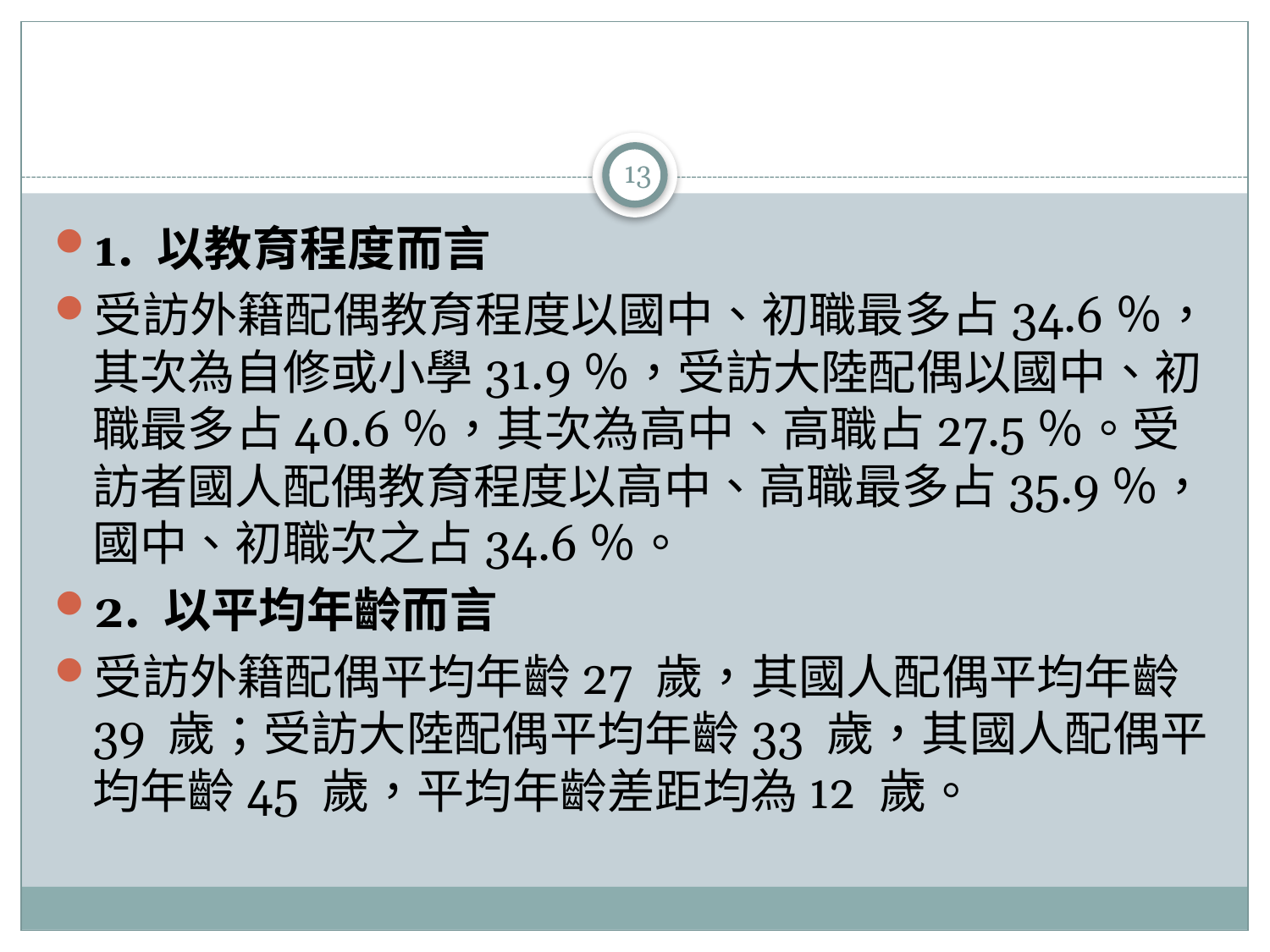

#
13
1. 以教育程度而言
受訪外籍配偶教育程度以國中、初職最多占34.6％，其次為自修或小學31.9％，受訪大陸配偶以國中、初職最多占40.6％，其次為高中、高職占27.5％。受訪者國人配偶教育程度以高中、高職最多占35.9％，國中、初職次之占34.6％。
2. 以平均年齡而言
受訪外籍配偶平均年齡27 歲，其國人配偶平均年齡39 歲；受訪大陸配偶平均年齡33 歲，其國人配偶平均年齡45 歲，平均年齡差距均為12 歲。